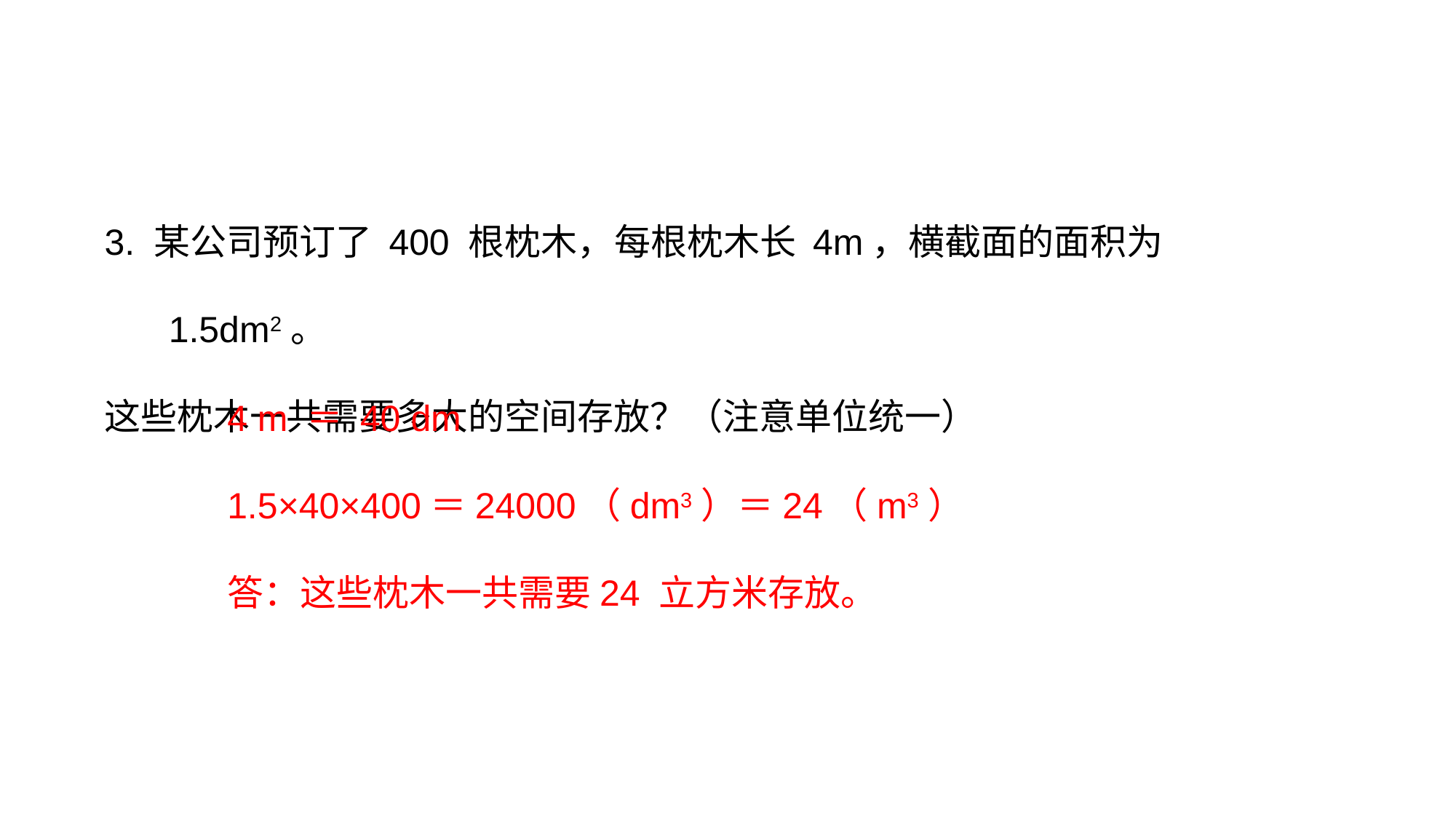

3. 某公司预订了 400 根枕木，每根枕木长 4m，横截面的面积为 1.5dm2。
这些枕木一共需要多大的空间存放？（注意单位统一）
4 m ＝ 40 dm
1.5×40×400＝24000（dm3）＝24（m3）
答：这些枕木一共需要24 立方米存放。